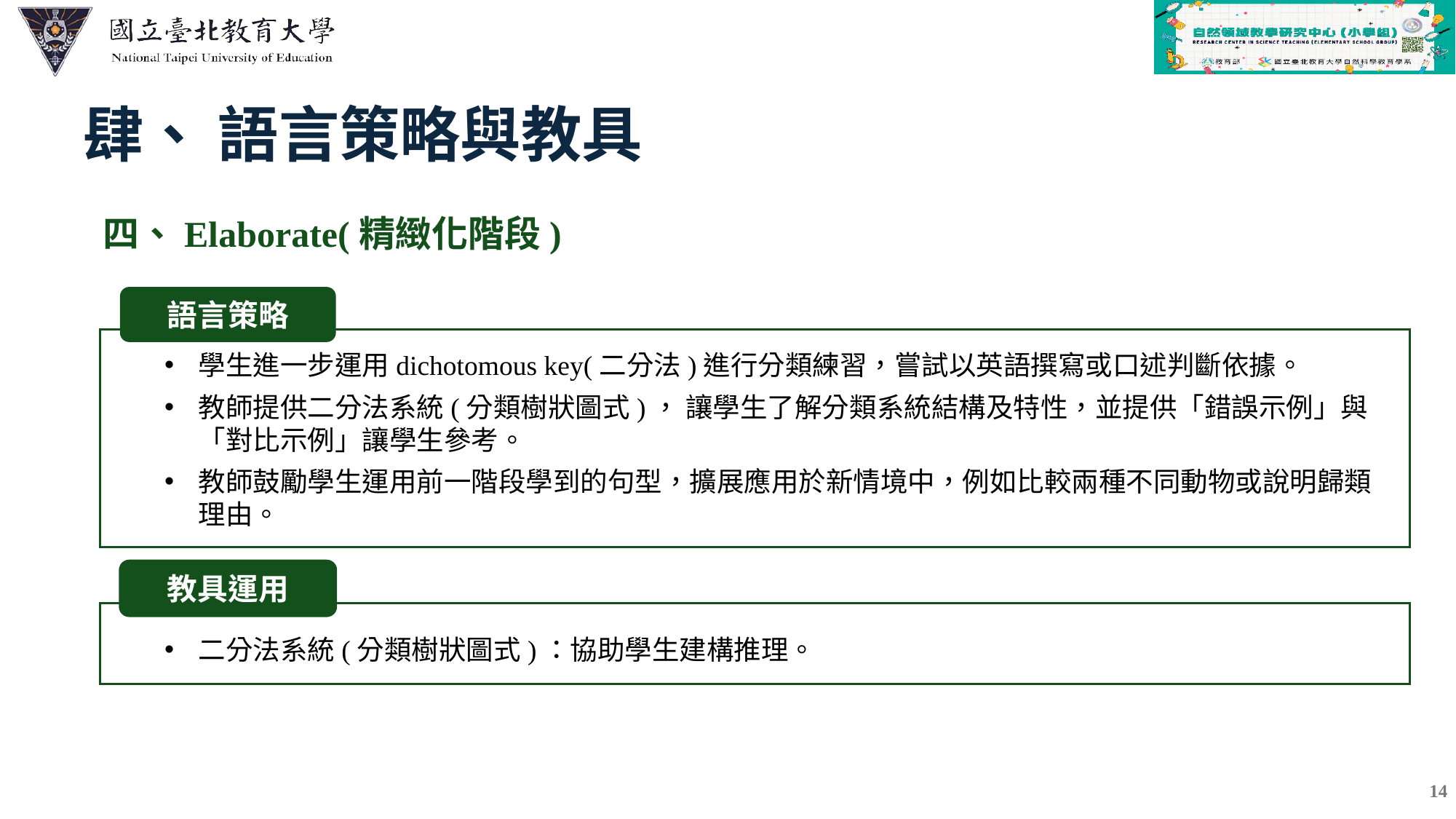

|  |
| --- |
|  |
|  |
|  |
|  |
|  |
肆、 語言策略與教具
四、Elaborate(精緻化階段)

語言策略

學生進一步運用dichotomous key(二分法)進行分類練習，嘗試以英語撰寫或口述判斷依據。
教師提供二分法系統(分類樹狀圖式)， 讓學生了解分類系統結構及特性，並提供「錯誤示例」與「對比示例」讓學生參考。
教師鼓勵學生運用前一階段學到的句型，擴展應用於新情境中，例如比較兩種不同動物或說明歸類理由。

教具運用

二分法系統(分類樹狀圖式)：協助學生建構推理。
14